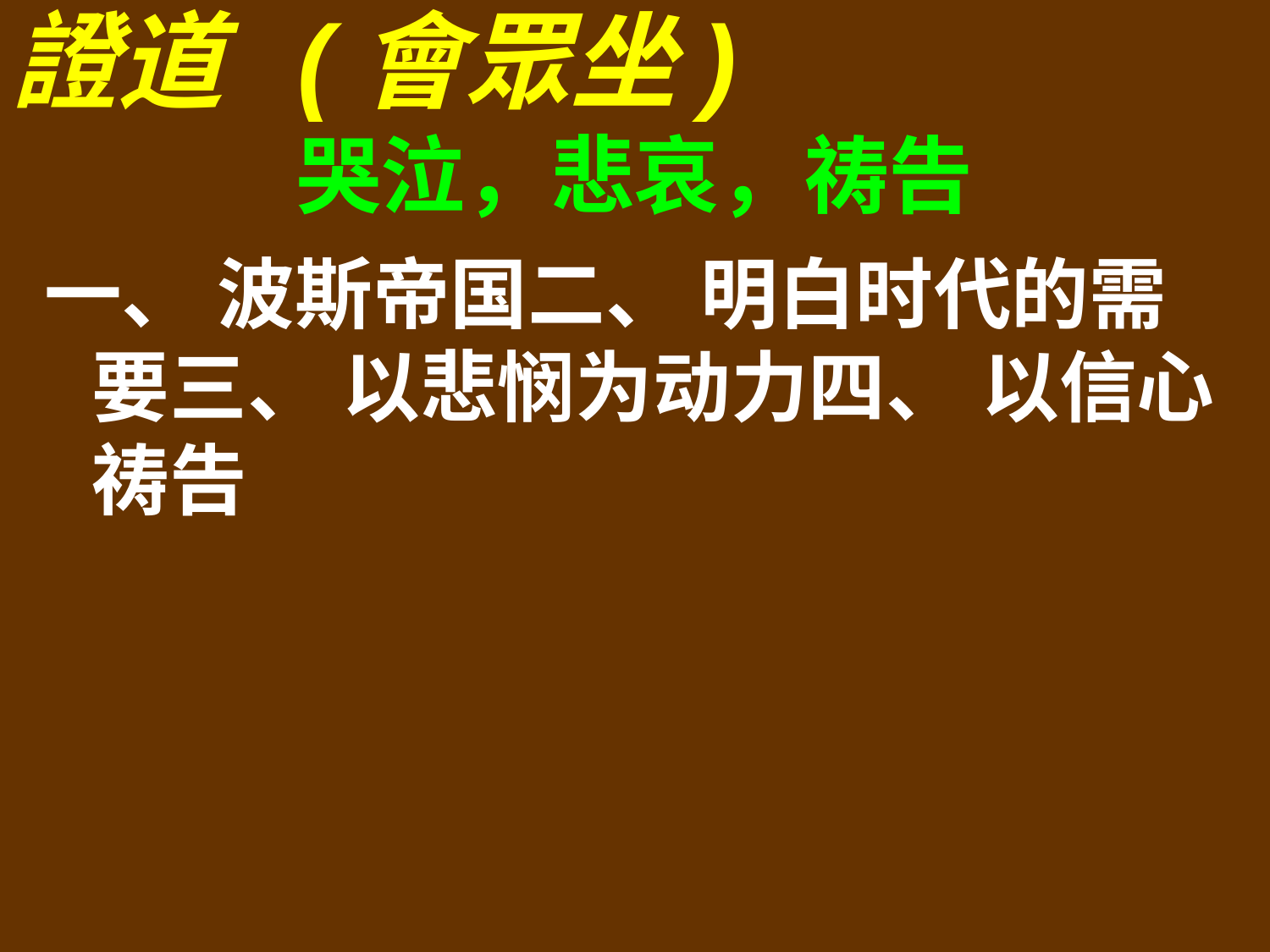

證道  (會眾坐)
哭泣，悲哀，祷告
一、 波斯帝国二、 明白时代的需要三、 以悲悯为动力四、 以信心祷告